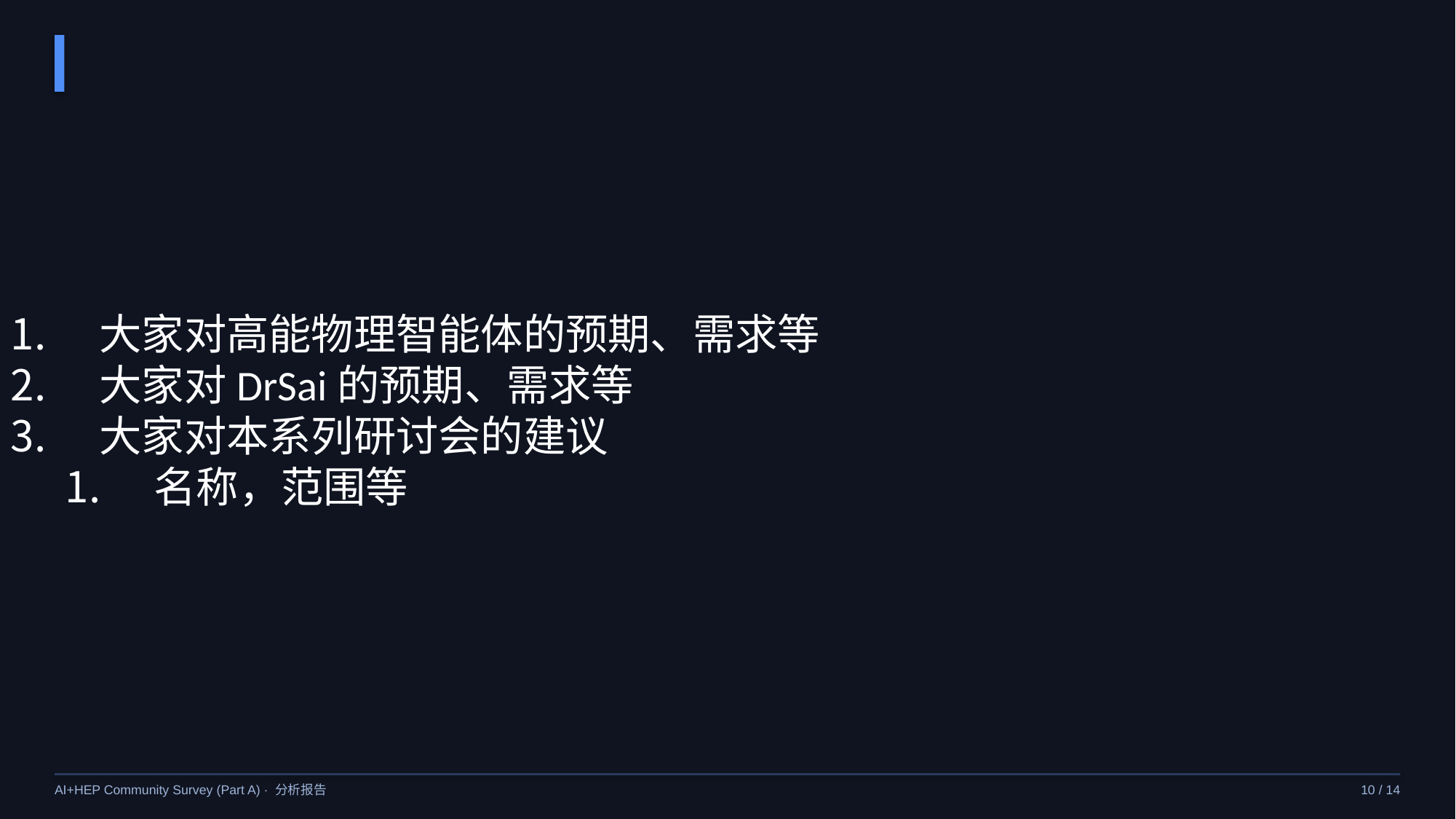

大家对高能物理智能体的预期、需求等
大家对DrSai的预期、需求等
大家对本系列研讨会的建议
名称，范围等

AI+HEP Community Survey (Part A) · 分析报告
10 / 14